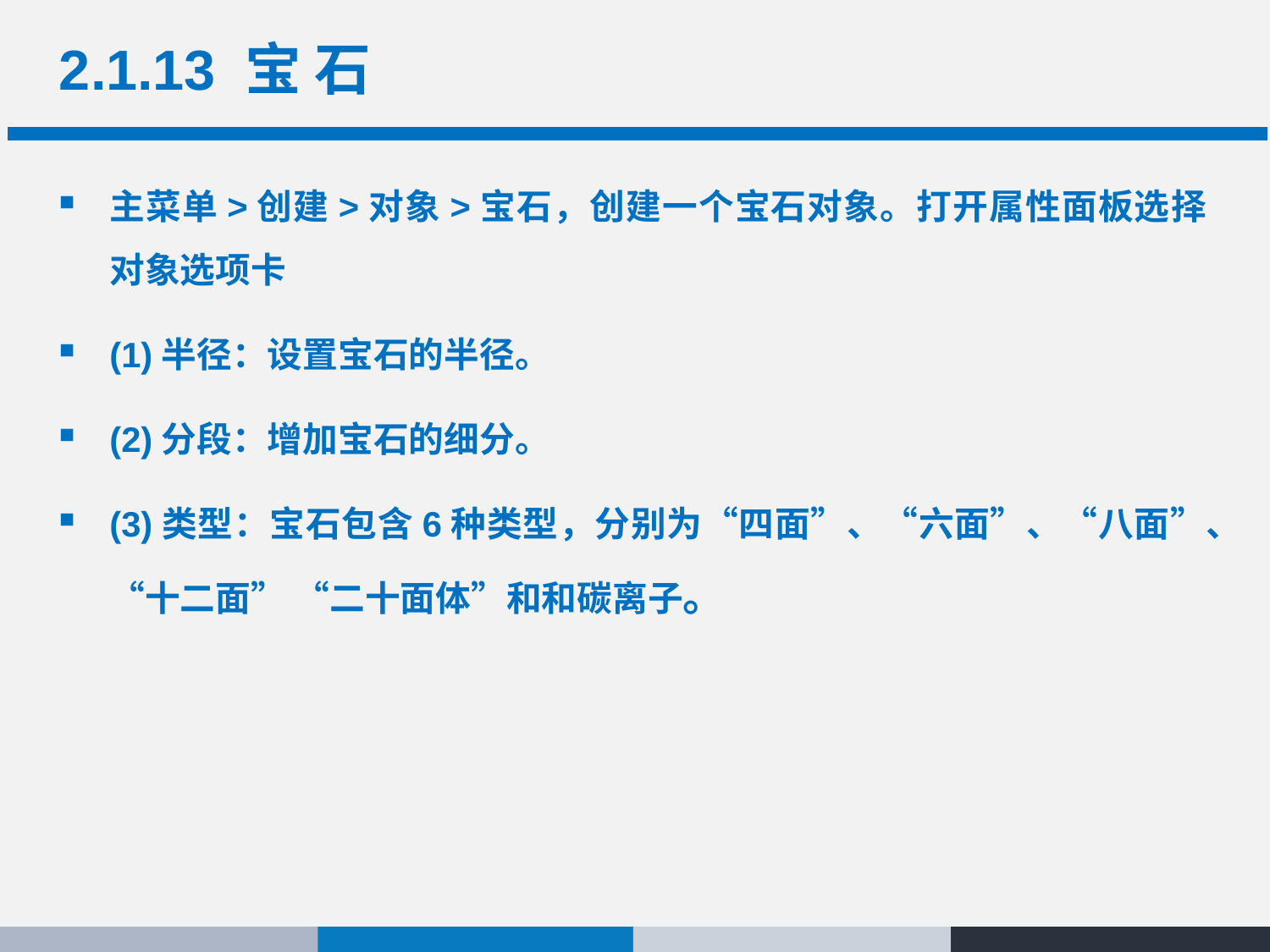

# 2.1.13 宝 石
主菜单>创建>对象>宝石，创建一个宝石对象。打开属性面板选择对象选项卡
(1)半径：设置宝石的半径。
(2)分段：增加宝石的细分。
(3)类型：宝石包含6种类型，分别为“四面”、“六面”、“八面”、“十二面” “二十面体”和和碳离子。